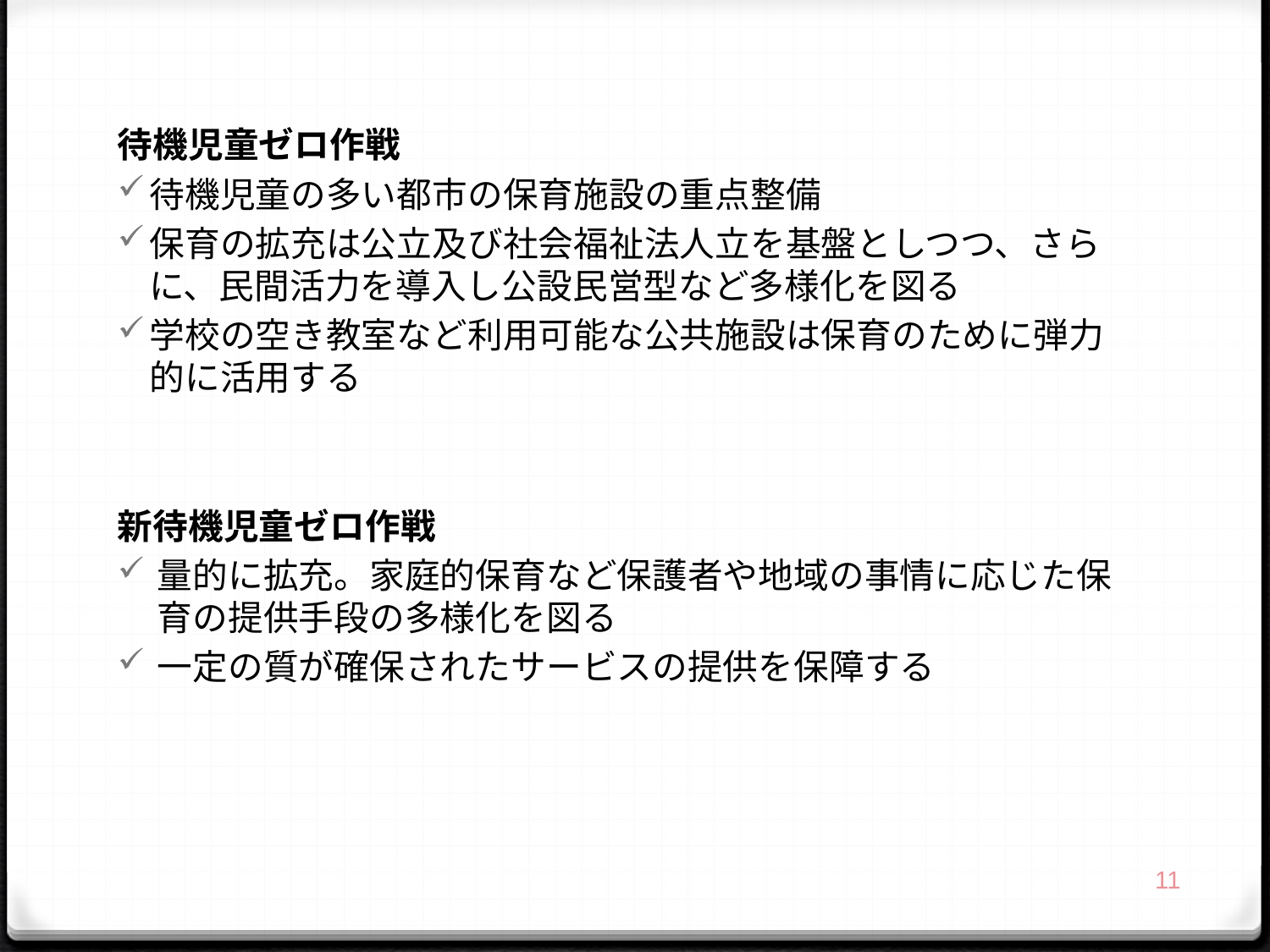

待機児童ゼロ作戦
待機児童の多い都市の保育施設の重点整備
保育の拡充は公立及び社会福祉法人立を基盤としつつ、さらに、民間活力を導入し公設民営型など多様化を図る
学校の空き教室など利用可能な公共施設は保育のために弾力的に活用する

新待機児童ゼロ作戦
量的に拡充。家庭的保育など保護者や地域の事情に応じた保育の提供手段の多様化を図る
一定の質が確保されたサービスの提供を保障する

11